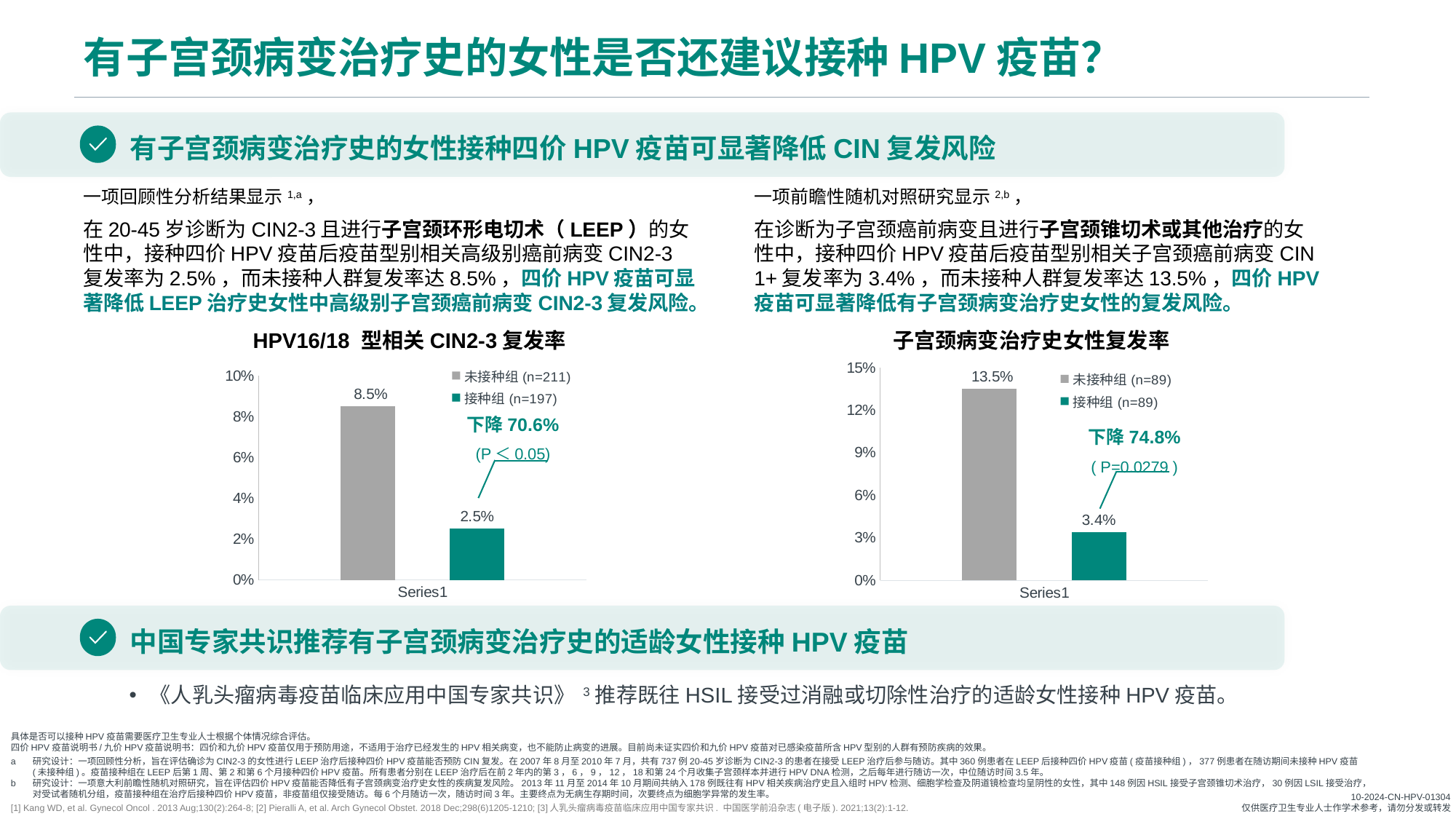

# 有子宫颈病变治疗史的女性是否还建议接种HPV疫苗？

有子宫颈病变治疗史的女性接种四价HPV疫苗可显著降低CIN复发风险

一项回顾性分析结果显示1,a，
在20-45岁诊断为CIN2-3且进行子宫颈环形电切术（LEEP）的女性中，接种四价HPV疫苗后疫苗型别相关高级别癌前病变CIN2-3复发率为2.5%，而未接种人群复发率达8.5%，四价HPV疫苗可显著降低LEEP治疗史女性中高级别子宫颈癌前病变CIN2-3复发风险。
一项前瞻性随机对照研究显示2,b，
在诊断为子宫颈癌前病变且进行子宫颈锥切术或其他治疗的女性中，接种四价HPV疫苗后疫苗型别相关子宫颈癌前病变CIN 1+复发率为3.4%，而未接种人群复发率达13.5%，四价HPV疫苗可显著降低有子宫颈病变治疗史女性的复发风险。
HPV16/18 型相关CIN2-3复发率

### Chart

| Category | 未接种组(n=211) | 接种组(n=197) |
|---|---|---|
|  | 0.085 | 0.025 |
下降70.6%
(P＜0.05)
子宫颈病变治疗史女性复发率

### Chart

| Category | 未接种组(n=89) | 接种组(n=89) |
|---|---|---|
|  | 0.135 | 0.034 |
下降74.8%
( P=0.0279 )

中国专家共识推荐有子宫颈病变治疗史的适龄女性接种HPV疫苗

《人乳头瘤病毒疫苗临床应用中国专家共识》 3推荐既往HSIL接受过消融或切除性治疗的适龄女性接种HPV疫苗。
具体是否可以接种HPV疫苗需要医疗卫生专业人士根据个体情况综合评估。
四价HPV疫苗说明书/九价HPV疫苗说明书：四价和九价HPV疫苗仅用于预防用途，不适用于治疗已经发生的HPV相关病变，也不能防止病变的进展。目前尚未证实四价和九价HPV疫苗对已感染疫苗所含HPV型别的人群有预防疾病的效果。
a 	研究设计：一项回顾性分析，旨在评估确诊为CIN2-3的女性进行LEEP治疗后接种四价HPV疫苗能否预防CIN复发。在2007年8月至2010年7月，共有737例20-45岁诊断为CIN2-3的患者在接受LEEP治疗后参与随访。其中360例患者在LEEP后接种四价HPV疫苗(疫苗接种组)，377例患者在随访期间未接种HPV疫苗(未接种组)。疫苗接种组在LEEP后第1周、第2和第6个月接种四价HPV疫苗。所有患者分别在LEEP治疗后在前2年内的第3，6，9，12，18和第24个月收集子宫颈样本并进行HPV DNA检测，之后每年进行随访一次，中位随访时间3.5年。
b 	研究设计：一项意大利前瞻性随机对照研究，旨在评估四价HPV疫苗能否降低有子宫颈病变治疗史女性的疾病复发风险。2013年11月至2014年10月期间共纳入178例既往有HPV相关疾病治疗史且入组时HPV检测、细胞学检查及阴道镜检查均呈阴性的女性，其中148例因HSIL接受子宫颈锥切术治疗，30例因LSIL接受治疗，对受试者随机分组，疫苗接种组在治疗后接种四价HPV疫苗，非疫苗组仅接受随访。每6个月随访一次，随访时间3年。主要终点为无病生存期时间，次要终点为细胞学异常的发生率。
[1] Kang WD, et al. Gynecol Oncol . 2013 Aug;130(2):264-8; [2] Pieralli A, et al. Arch Gynecol Obstet. 2018 Dec;298(6)1205-1210; [3]人乳头瘤病毒疫苗临床应用中国专家共识. 中国医学前沿杂志(电子版). 2021;13(2):1-12.